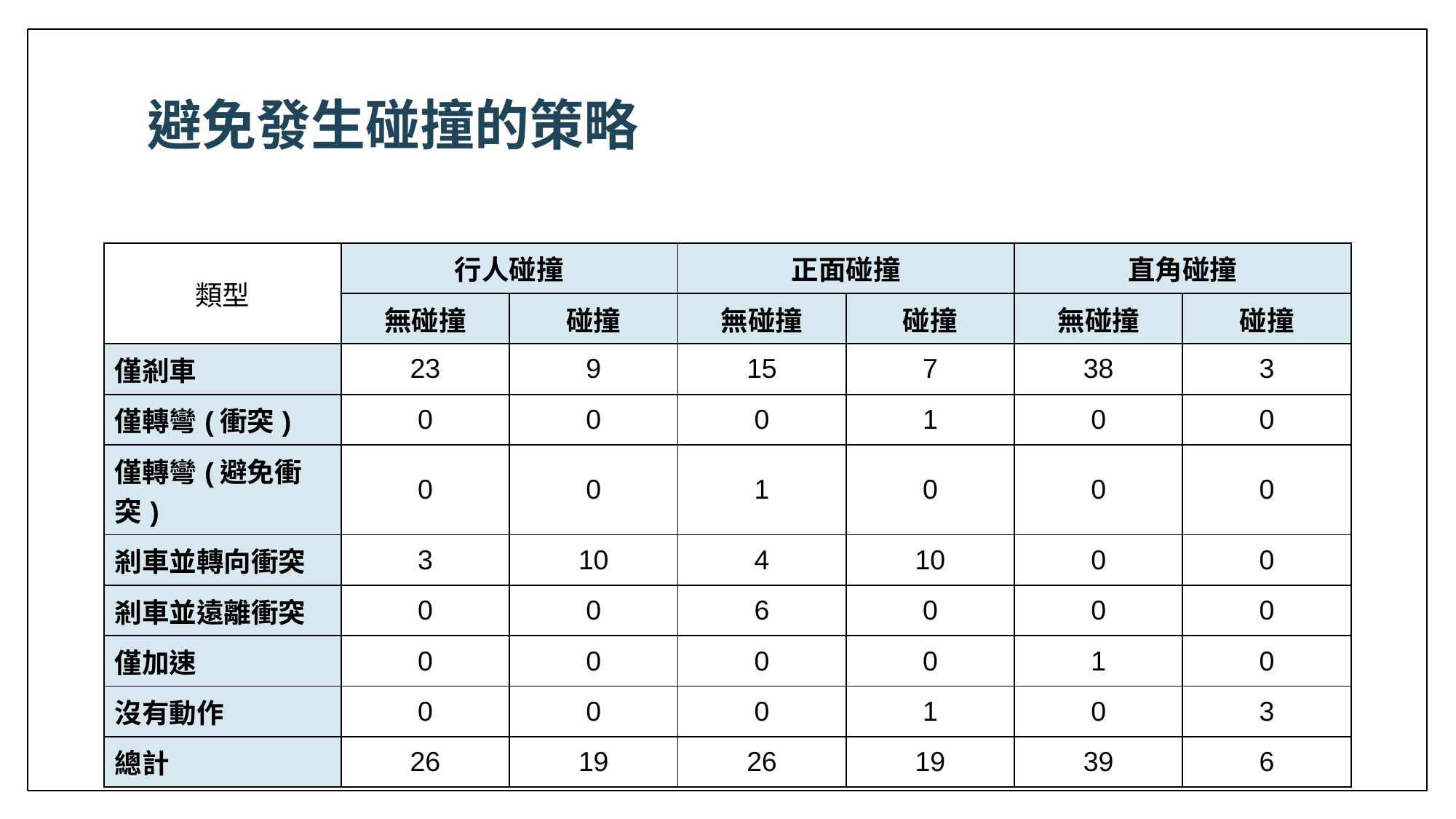

# 避免發生碰撞的策略
| 類型 | 行人碰撞 |  | 正面碰撞 |  | 直角碰撞 |  |
| --- | --- | --- | --- | --- | --- | --- |
|  | 無碰撞 | 碰撞 | 無碰撞 | 碰撞 | 無碰撞 | 碰撞 |
| 僅剎車 | 23 | 9 | 15 | 7 | 38 | 3 |
| 僅轉彎(衝突) | 0 | 0 | 0 | 1 | 0 | 0 |
| 僅轉彎(避免衝突) | 0 | 0 | 1 | 0 | 0 | 0 |
| 剎車並轉向衝突 | 3 | 10 | 4 | 10 | 0 | 0 |
| 剎車並遠離衝突 | 0 | 0 | 6 | 0 | 0 | 0 |
| 僅加速 | 0 | 0 | 0 | 0 | 1 | 0 |
| 沒有動作 | 0 | 0 | 0 | 1 | 0 | 3 |
| 總計 | 26 | 19 | 26 | 19 | 39 | 6 |